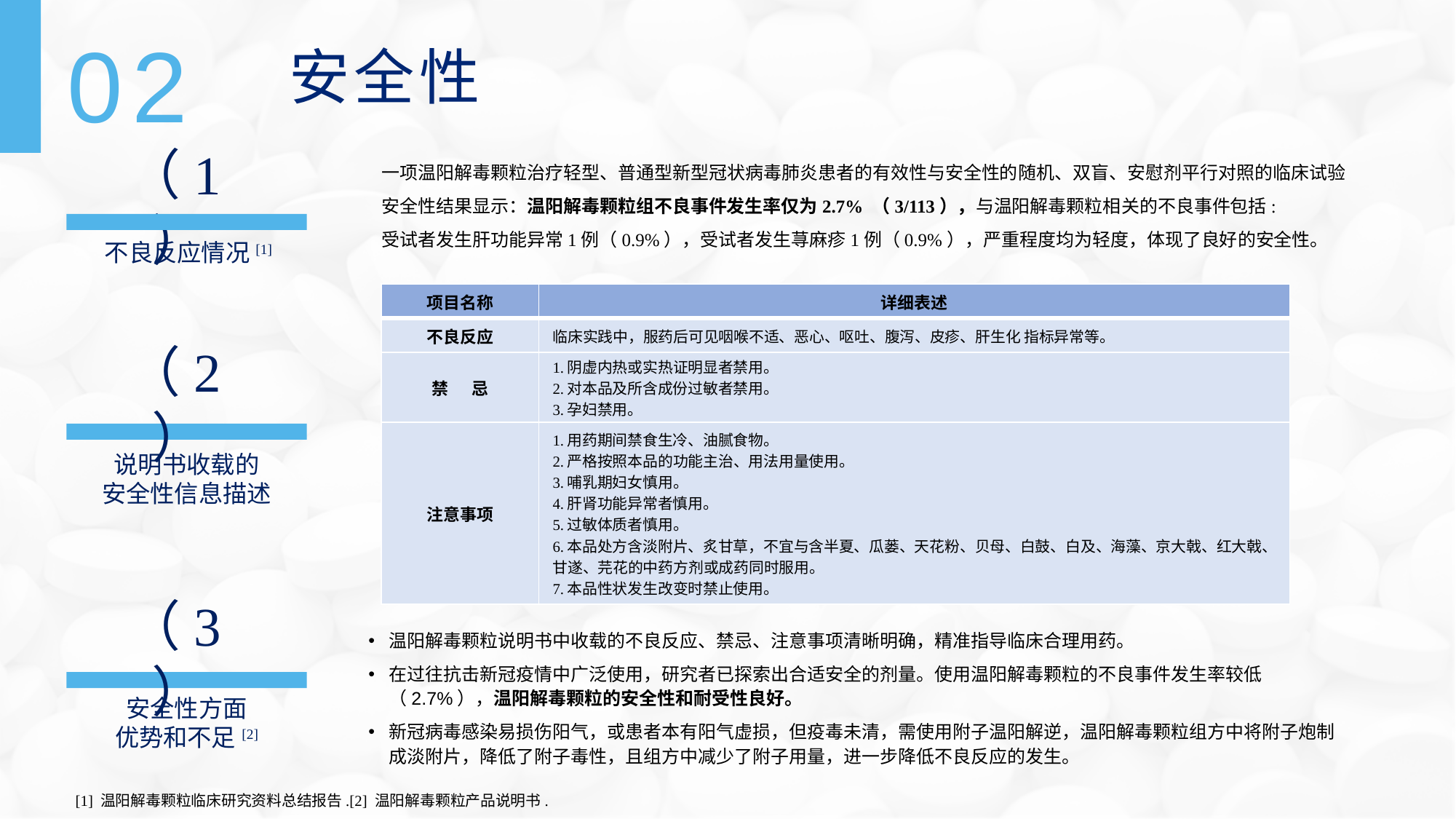

02
安全性
（1）
一项温阳解毒颗粒治疗轻型、普通型新型冠状病毒肺炎患者的有效性与安全性的随机、双盲、安慰剂平行对照的临床试验安全性结果显示：温阳解毒颗粒组不良事件发生率仅为2.7% （3/113），与温阳解毒颗粒相关的不良事件包括:
受试者发生肝功能异常1例（0.9%），受试者发生荨麻疹1例（0.9%），严重程度均为轻度，体现了良好的安全性。

不良反应情况[1]
| 项目名称 | 详细表述 |
| --- | --- |
| 不良反应 | 临床实践中，服药后可见咽喉不适、恶心、呕吐、腹泻、皮疹、肝生化 指标异常等。 |
| 禁 忌 | 1.阴虚内热或实热证明显者禁用。 2.对本品及所含成份过敏者禁用。 3.孕妇禁用。 |
| 注意事项 | 1.用药期间禁食生冷、油腻食物。 2.严格按照本品的功能主治、用法用量使用。 3.哺乳期妇女慎用。 4.肝肾功能异常者慎用。 5.过敏体质者慎用。 6.本品处方含淡附片、炙甘草，不宜与含半夏、瓜蒌、天花粉、贝母、白鼓、白及、海藻、京大戟、红大戟、甘遂、芫花的中药方剂或成药同时服用。 7.本品性状发生改变时禁止使用。 |
（2）

说明书收载的
安全性信息描述
（3）
温阳解毒颗粒说明书中收载的不良反应、禁忌、注意事项清晰明确，精准指导临床合理用药。
在过往抗击新冠疫情中广泛使用，研究者已探索出合适安全的剂量。使用温阳解毒颗粒的不良事件发生率较低（2.7%），温阳解毒颗粒的安全性和耐受性良好。
新冠病毒感染易损伤阳气，或患者本有阳气虚损，但疫毒未清，需使用附子温阳解逆，温阳解毒颗粒组方中将附子炮制成淡附片，降低了附子毒性，且组方中减少了附子用量，进一步降低不良反应的发生。

安全性方面
优势和不足[2]
[1] 温阳解毒颗粒临床研究资料总结报告.[2] 温阳解毒颗粒产品说明书.